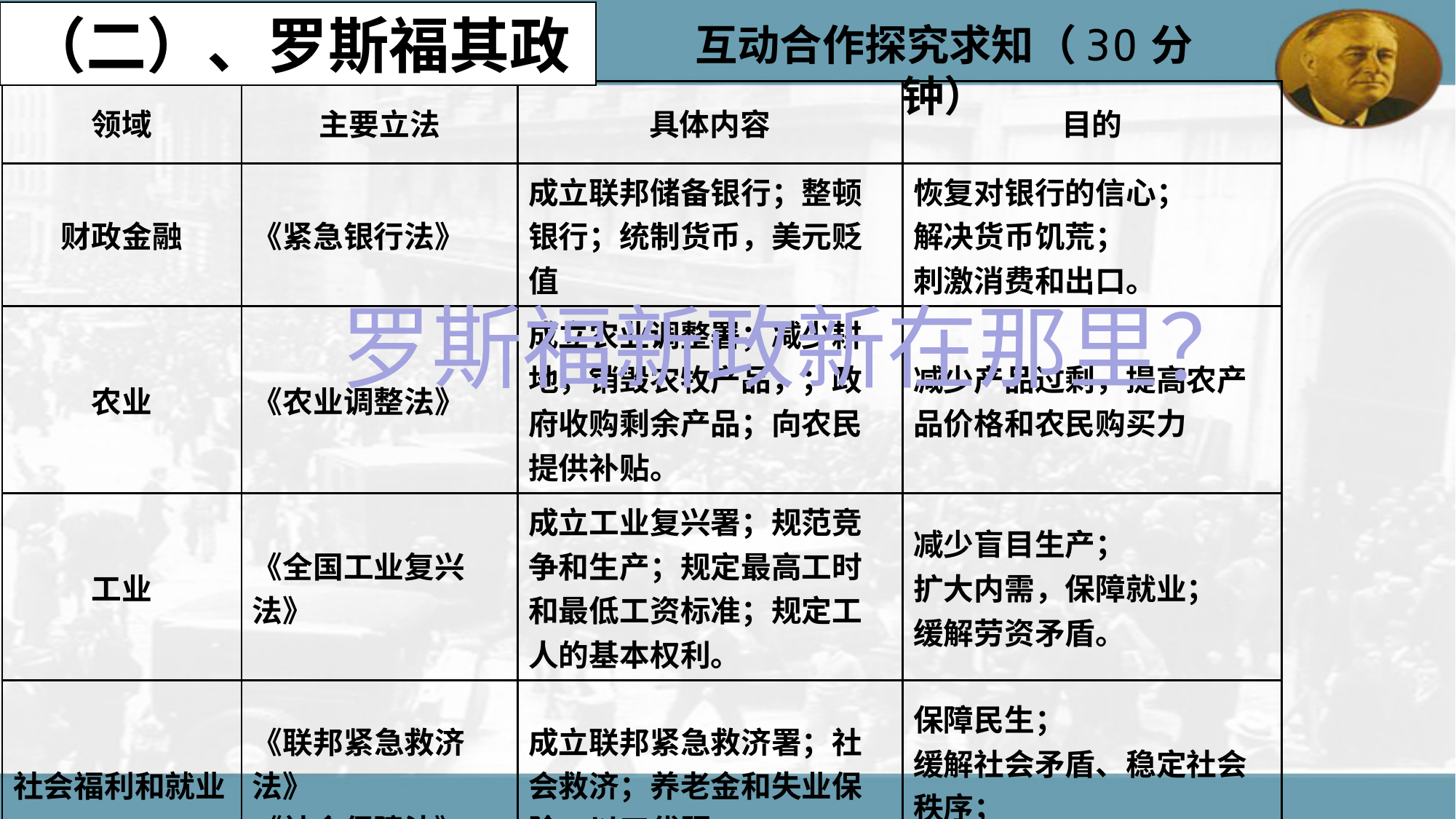

（二）、罗斯福其政
互动合作探究求知（30分钟）
#
| 领域 | 主要立法 | 具体内容 | 目的 |
| --- | --- | --- | --- |
| 财政金融 | 《紧急银行法》 | 成立联邦储备银行；整顿银行；统制货币，美元贬值 | 恢复对银行的信心； 解决货币饥荒； 刺激消费和出口。 |
| 农业 | 《农业调整法》 | 成立农业调整署；减少耕地，销毁农牧产品，；政府收购剩余产品；向农民提供补贴。 | 减少产品过剩，提高农产品价格和农民购买力 |
| 工业 | 《全国工业复兴法》 | 成立工业复兴署；规范竞争和生产；规定最高工时和最低工资标准；规定工人的基本权利。 | 减少盲目生产； 扩大内需，保障就业； 缓解劳资矛盾。 |
| 社会福利和就业 | 《联邦紧急救济法》 《社会保障法》 | 成立联邦紧急救济署；社会救济；养老金和失业保险；以工代赈。 | 保障民生； 缓解社会矛盾、稳定社会秩序； 增加就业；扩大内需等 |
罗斯福新政新在那里？